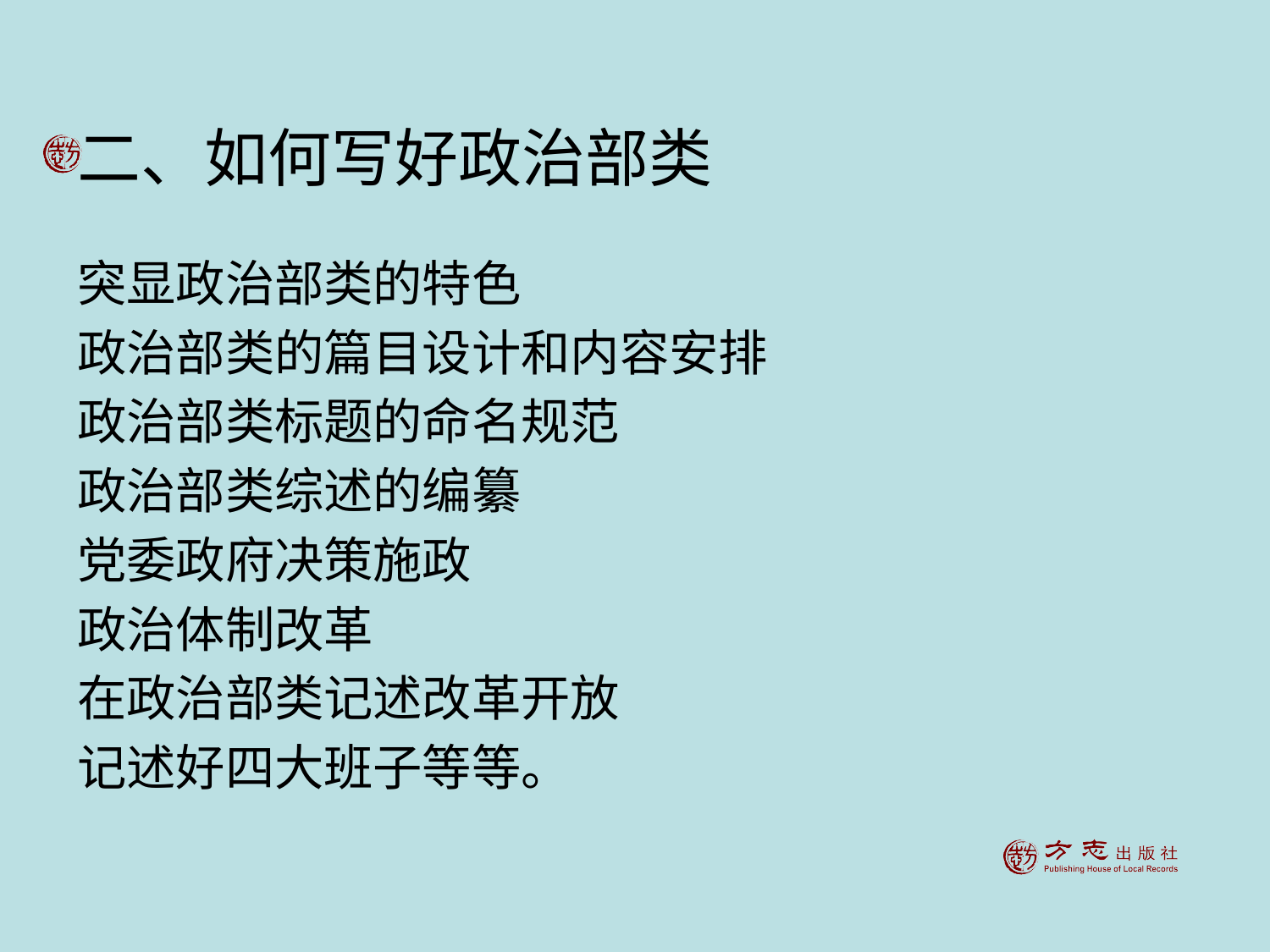

# 二、如何写好政治部类
突显政治部类的特色
政治部类的篇目设计和内容安排
政治部类标题的命名规范
政治部类综述的编纂
党委政府决策施政
政治体制改革
在政治部类记述改革开放
记述好四大班子等等。